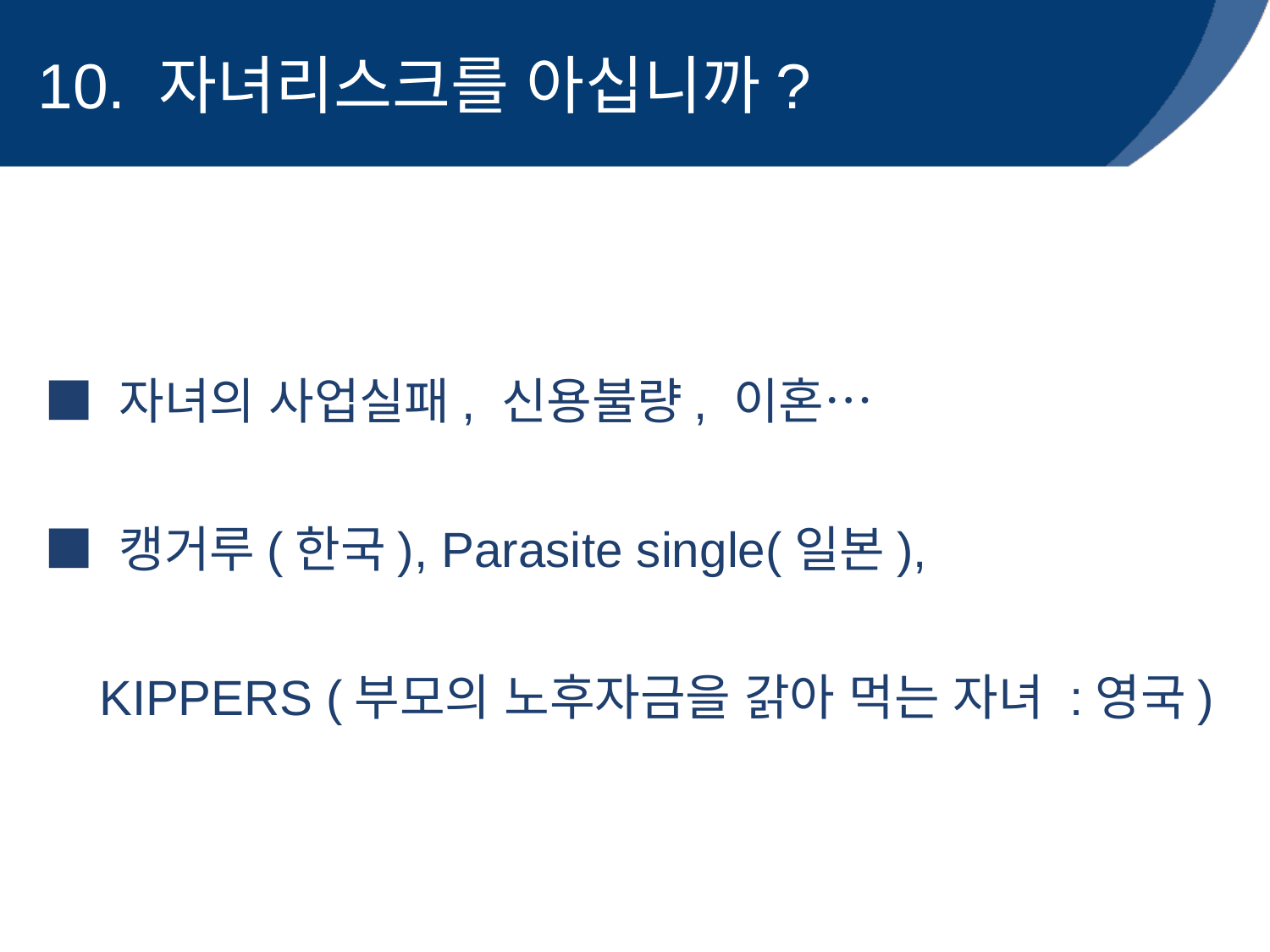

10. 자녀리스크를 아십니까?
■ 자녀의 사업실패, 신용불량, 이혼…
■ 캥거루(한국), Parasite single(일본),
    KIPPERS (부모의 노후자금을 갉아 먹는 자녀 :영국)